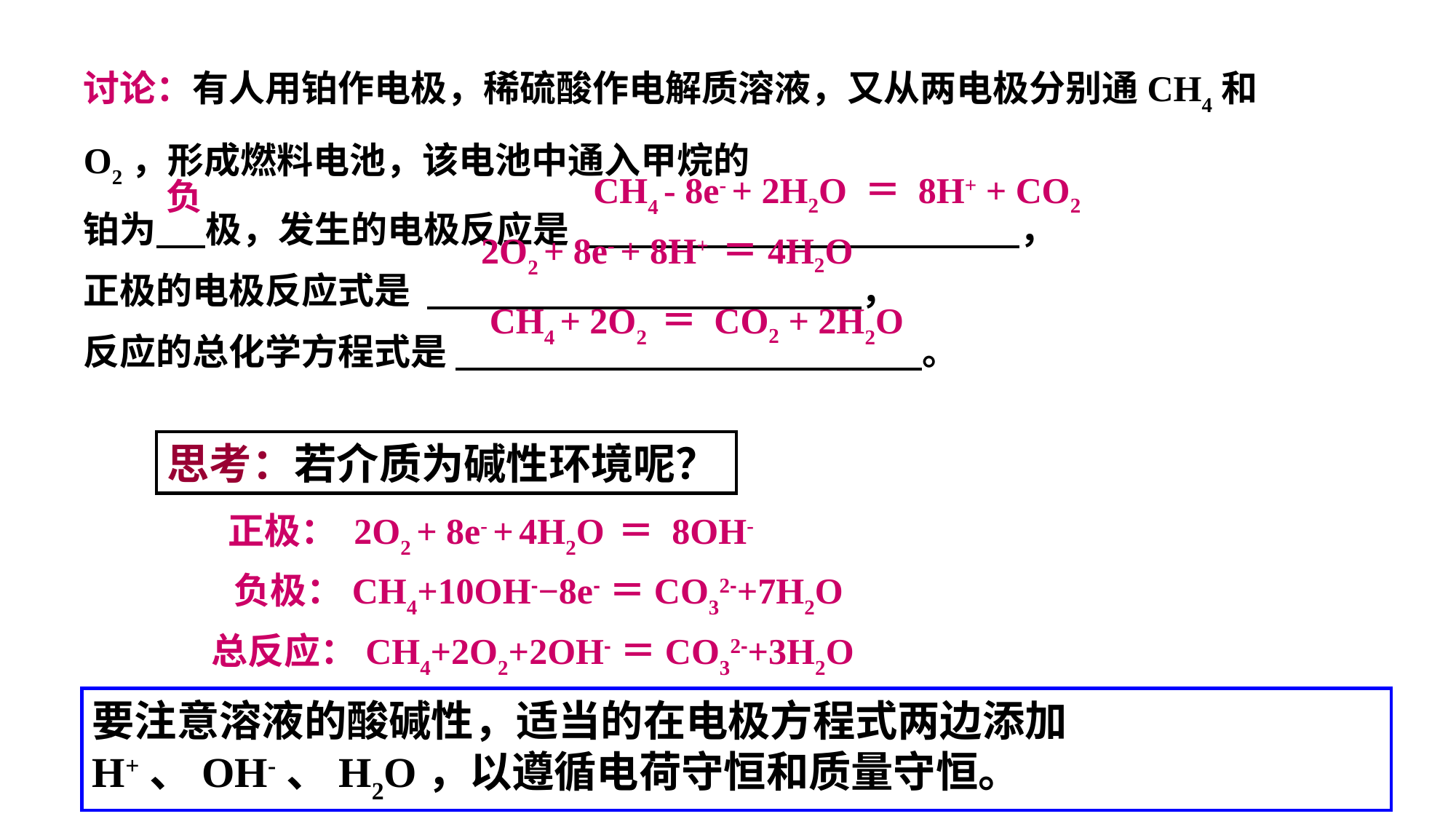

讨论：有人用铂作电极，稀硫酸作电解质溶液，又从两电极分别通CH4和O2，形成燃料电池，该电池中通入甲烷的
铂为      极，发生的电极反应是                                                       ，
正极的电极反应式是                                                       ，
反应的总化学方程式是                                                          。
CH4 - 8e- + 2H2O ＝ 8H+ + CO2
负
2O2 + 8e- + 8H+ ＝4H2O
CH4 + 2O2 ＝ CO2 + 2H2O
思考：若介质为碱性环境呢？
正极： 2O2 + 8e- + 4H2O ＝ 8OH-
负极：CH4+10OH-−8e-＝CO32-+7H2O
总反应：CH4+2O2+2OH-＝CO32-+3H2O
要注意溶液的酸碱性，适当的在电极方程式两边添加H+、OH-、H2O，以遵循电荷守恒和质量守恒。